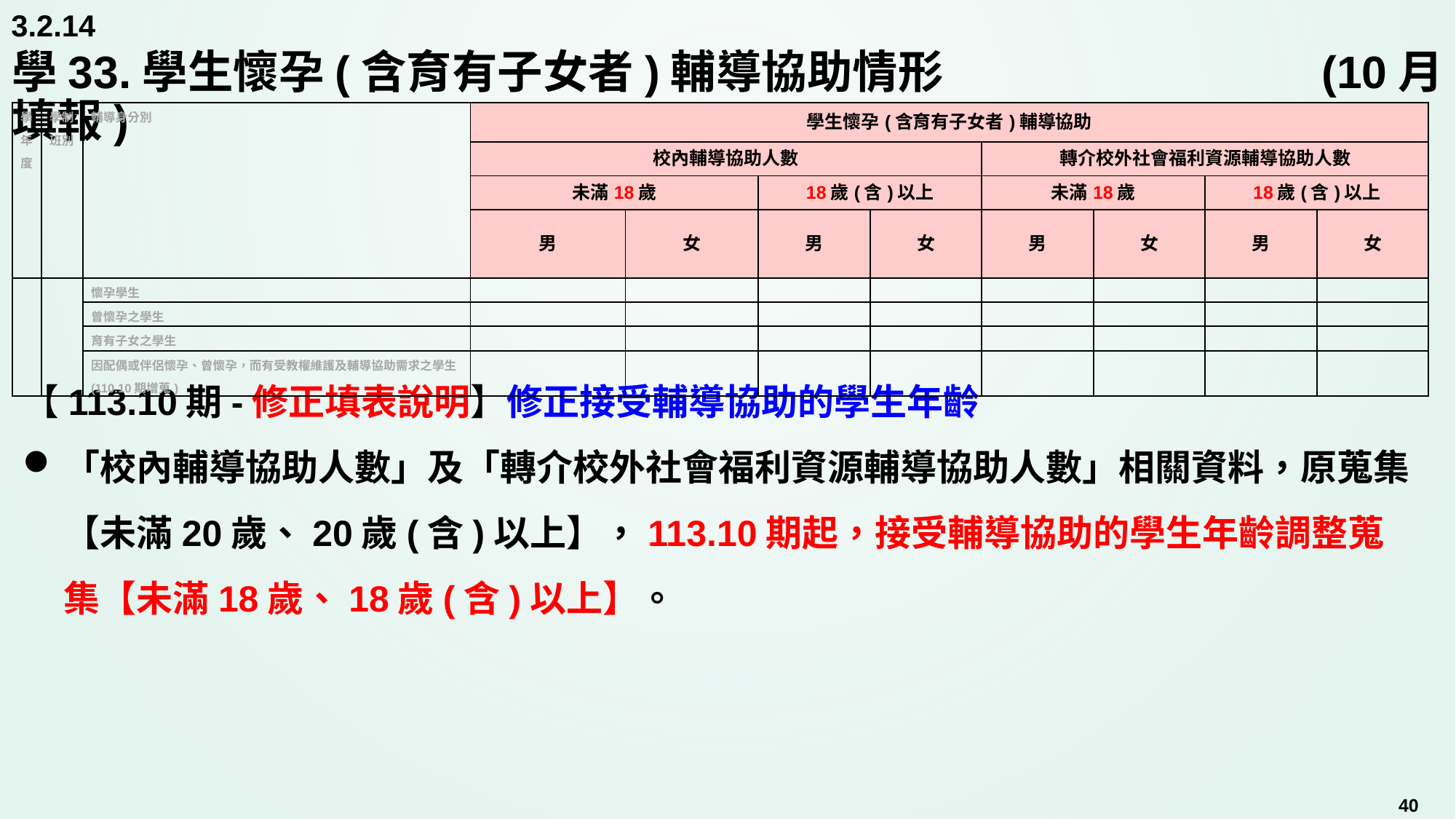

3.2.14
# 學33.學生懷孕(含育有子女者)輔導協助情形			  	(10月填報)
| 學年度 | 學制班別 | 輔導身分別 | 學生懷孕(含育有子女者)輔導協助 |  |  |  |  |  |  |  |
| --- | --- | --- | --- | --- | --- | --- | --- | --- | --- | --- |
|  |  |  | 校內輔導協助人數 |  |  |  | 轉介校外社會福利資源輔導協助人數 |  |  |  |
|  |  |  | 未滿18歲 |  | 18歲(含)以上 |  | 未滿18歲 |  | 18歲(含)以上 |  |
|  |  |  | 男 | 女 | 男 | 女 | 男 | 女 | 男 | 女 |
|  |  | 懷孕學生 |  |  |  |  |  |  |  |  |
|  |  | 曾懷孕之學生 |  |  |  |  |  |  |  |  |
|  |  | 育有子女之學生 |  |  |  |  |  |  |  |  |
|  |  | 因配偶或伴侶懷孕、曾懷孕，而有受教權維護及輔導協助需求之學生 (110.10期增蒐) |  |  |  |  |  |  |  |  |
【113.10期-修正填表說明】修正接受輔導協助的學生年齡
「校內輔導協助人數」及「轉介校外社會福利資源輔導協助人數」相關資料，原蒐集【未滿20歲、20歲(含)以上】，113.10期起，接受輔導協助的學生年齡調整蒐集【未滿18歲、18歲(含)以上】。